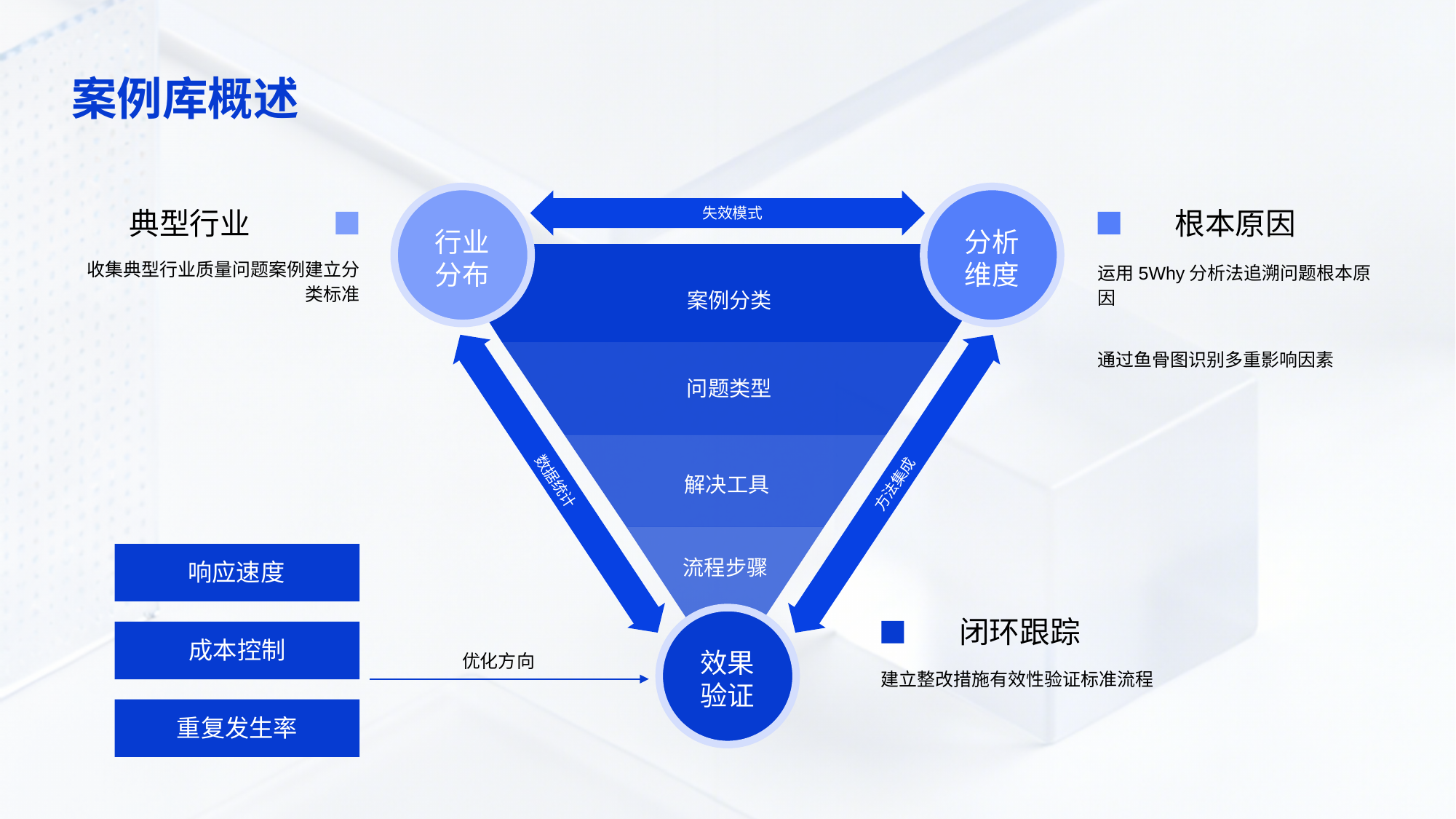

案例库概述

失效模式
典型行业
根本原因

行业分布
分析维度

收集典型行业质量问题案例建立分类标准
运用5Why分析法追溯问题根本原因
案例分类

通过鱼骨图识别多重影响因素
问题类型

解决工具

数据统计
方法集成

流程步骤
响应速度

闭环跟踪

成本控制
效果验证
优化方向
企
建立整改措施有效性验证标准流程

重复发生率